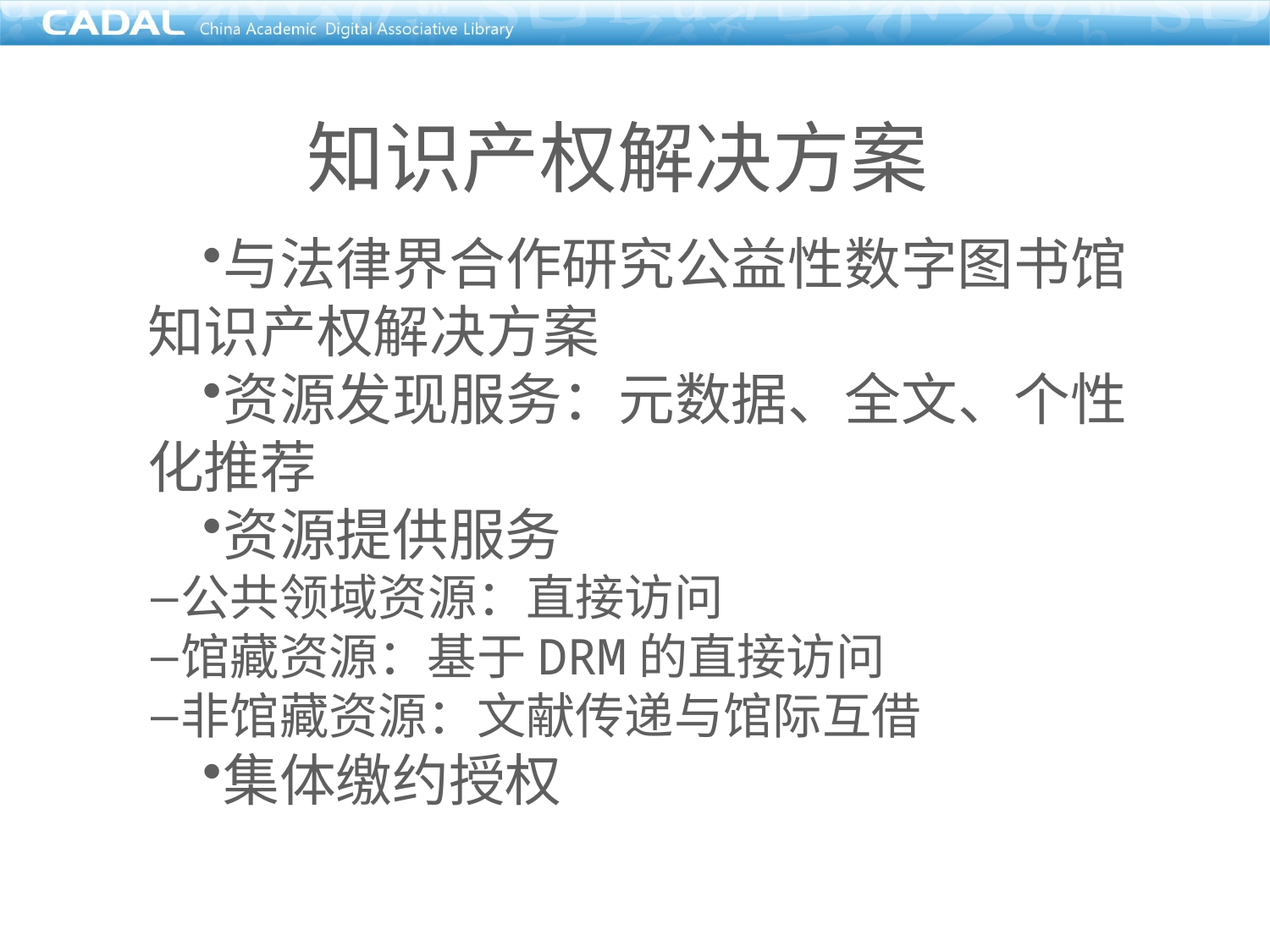

知识产权解决方案
与法律界合作研究公益性数字图书馆知识产权解决方案
资源发现服务：元数据、全文、个性化推荐
资源提供服务
公共领域资源：直接访问
馆藏资源：基于DRM的直接访问
非馆藏资源：文献传递与馆际互借
集体缴约授权